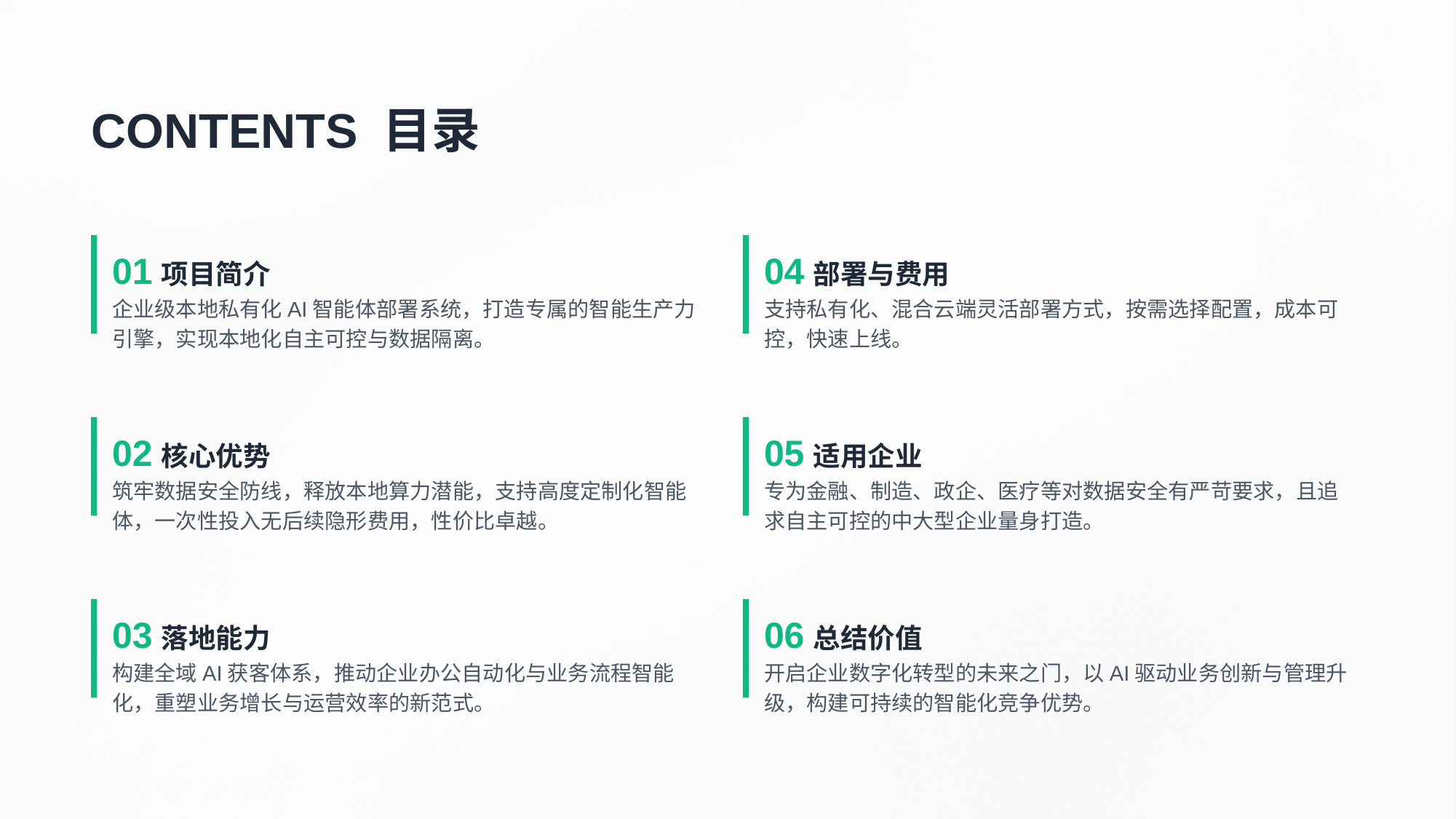

CONTENTS 目录
01项目简介
企业级本地私有化AI智能体部署系统，打造专属的智能生产力引擎，实现本地化自主可控与数据隔离。
04部署与费用
支持私有化、混合云端灵活部署方式，按需选择配置，成本可控，快速上线。

02核心优势
筑牢数据安全防线，释放本地算力潜能，支持高度定制化智能体，一次性投入无后续隐形费用，性价比卓越。
05适用企业
专为金融、制造、政企、医疗等对数据安全有严苛要求，且追求自主可控的中大型企业量身打造。

03落地能力
构建全域AI获客体系，推动企业办公自动化与业务流程智能化，重塑业务增长与运营效率的新范式。
06总结价值
开启企业数字化转型的未来之门，以AI驱动业务创新与管理升级，构建可持续的智能化竞争优势。